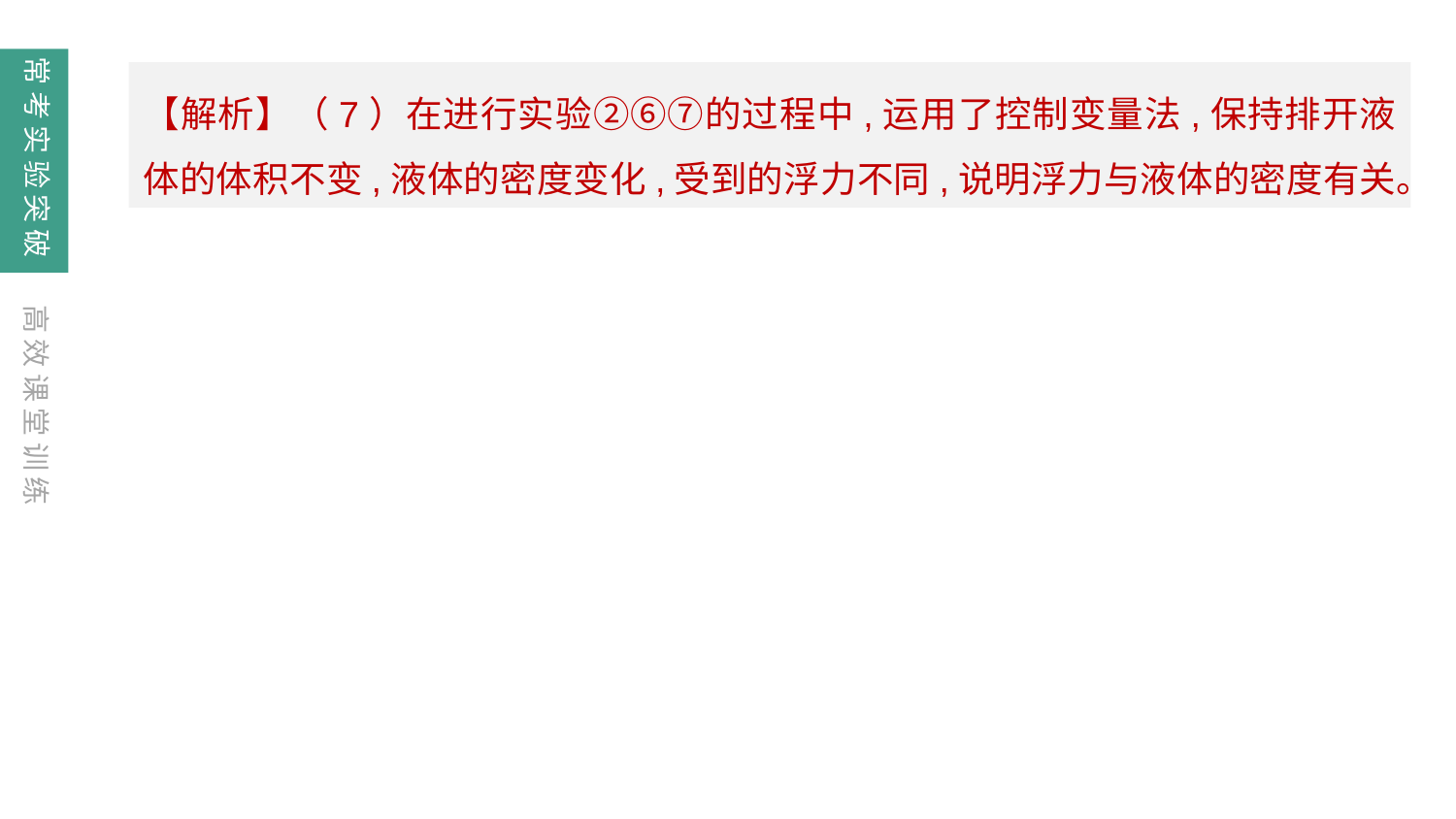

常考实验突破

【解析】（7）在进行实验②⑥⑦的过程中,运用了控制变量法,保持排开液体的体积不变,液体的密度变化,受到的浮力不同,说明浮力与液体的密度有关。
高效课堂训练